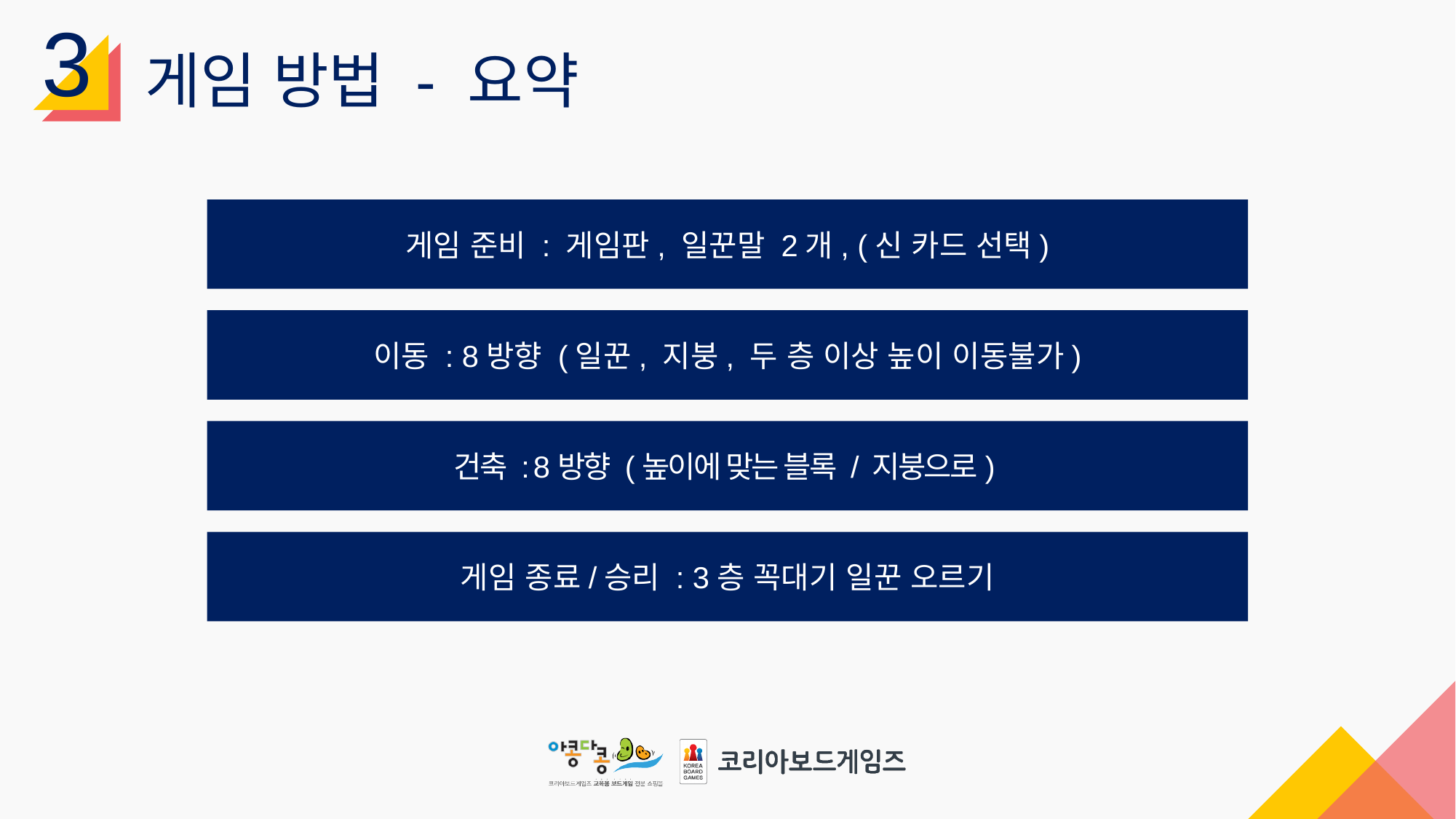

3
게임 방법 - 요약
게임 준비 : 게임판, 일꾼말 2개, (신 카드 선택)
이동 : 8방향 (일꾼, 지붕, 두 층 이상 높이 이동불가)
건축 : 8방향 (높이에 맞는 블록 / 지붕으로)
게임 종료/승리 : 3층 꼭대기 일꾼 오르기